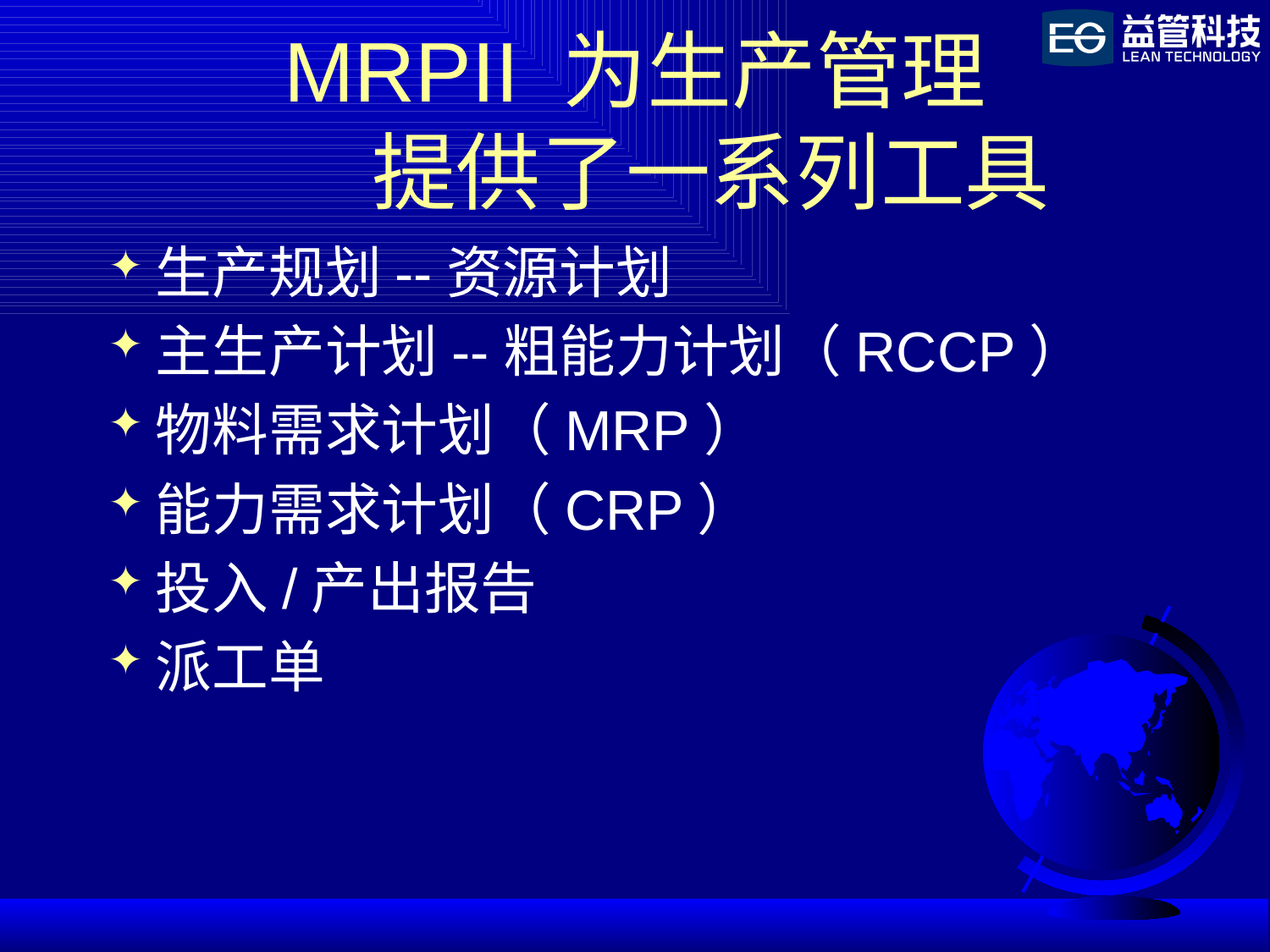

# MRPII 为生产管理 提供了一系列工具
生产规划--资源计划
主生产计划--粗能力计划（RCCP）
物料需求计划（MRP）
能力需求计划（CRP）
投入/产出报告
派工单